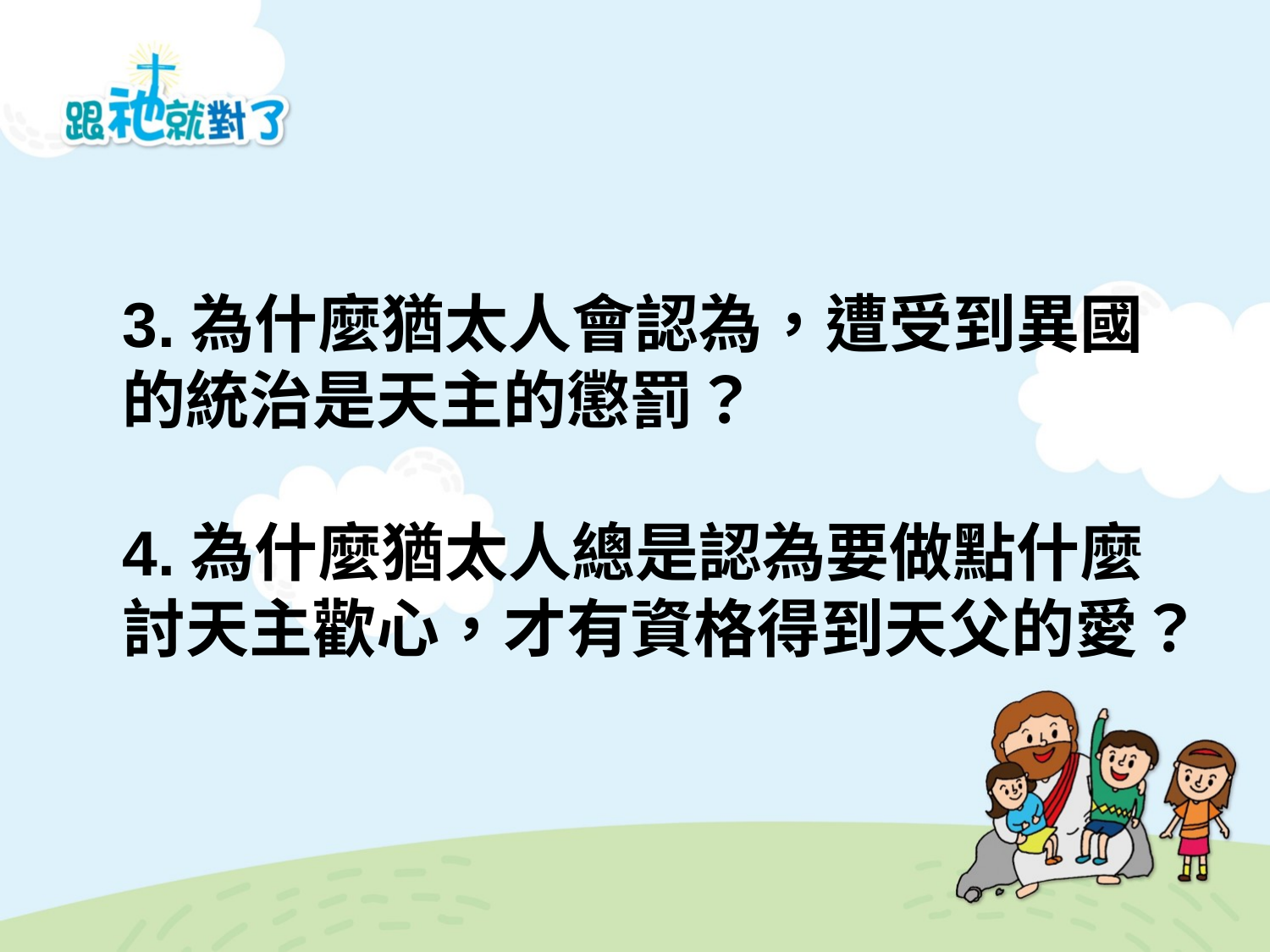

3.為什麼猶太人會認為，遭受到異國的統治是天主的懲罰？

4.為什麼猶太人總是認為要做點什麼討天主歡心，才有資格得到天父的愛？